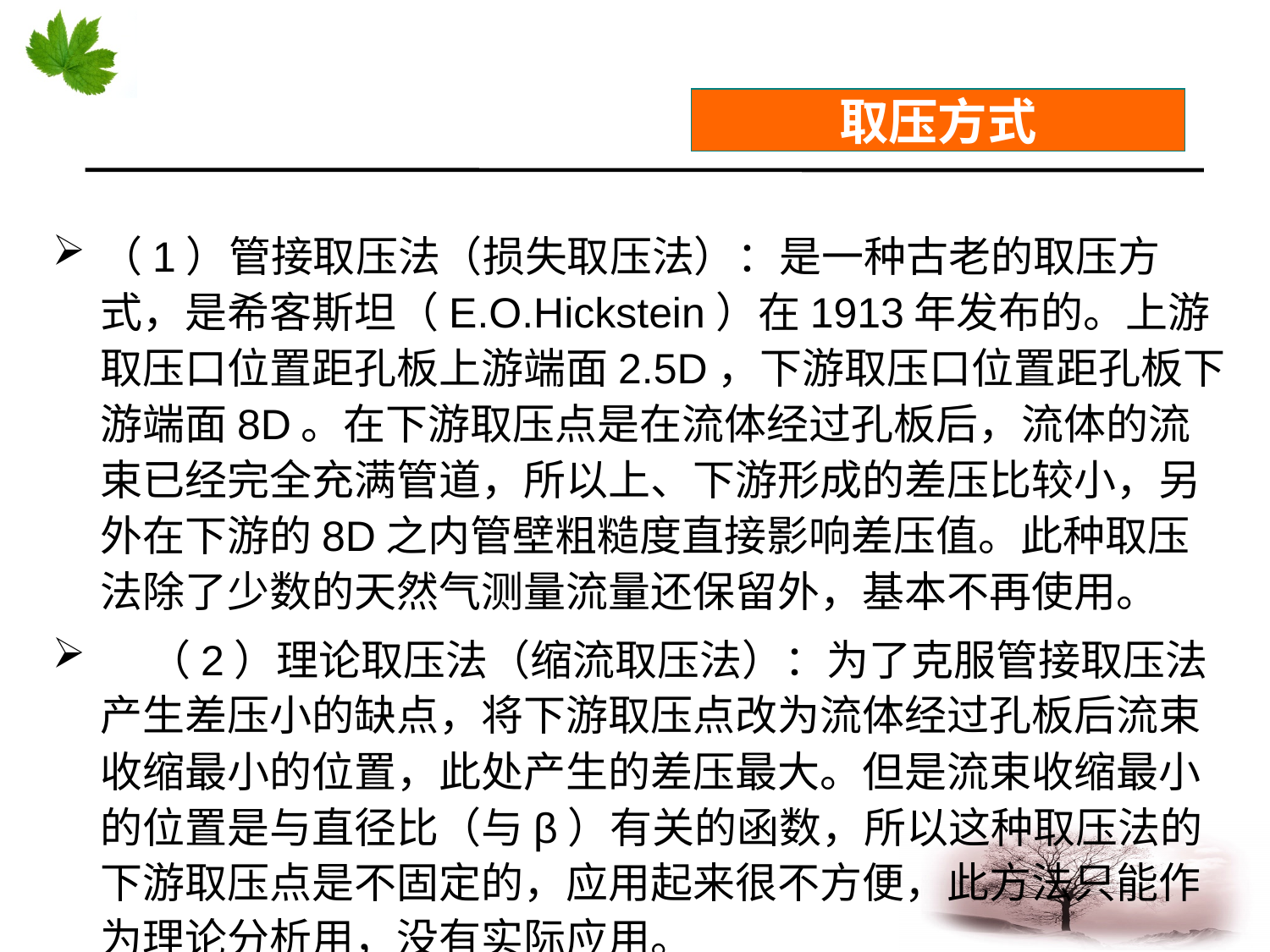

# 取压方式
（1）管接取压法（损失取压法）：是一种古老的取压方式，是希客斯坦（E.O.Hickstein）在1913年发布的。上游取压口位置距孔板上游端面2.5D，下游取压口位置距孔板下游端面8D。在下游取压点是在流体经过孔板后，流体的流束已经完全充满管道，所以上、下游形成的差压比较小，另外在下游的8D之内管壁粗糙度直接影响差压值。此种取压法除了少数的天然气测量流量还保留外，基本不再使用。
    （2）理论取压法（缩流取压法）：为了克服管接取压法产生差压小的缺点，将下游取压点改为流体经过孔板后流束收缩最小的位置，此处产生的差压最大。但是流束收缩最小的位置是与直径比（与β）有关的函数，所以这种取压法的下游取压点是不固定的，应用起来很不方便，此方法只能作为理论分析用，没有实际应用。